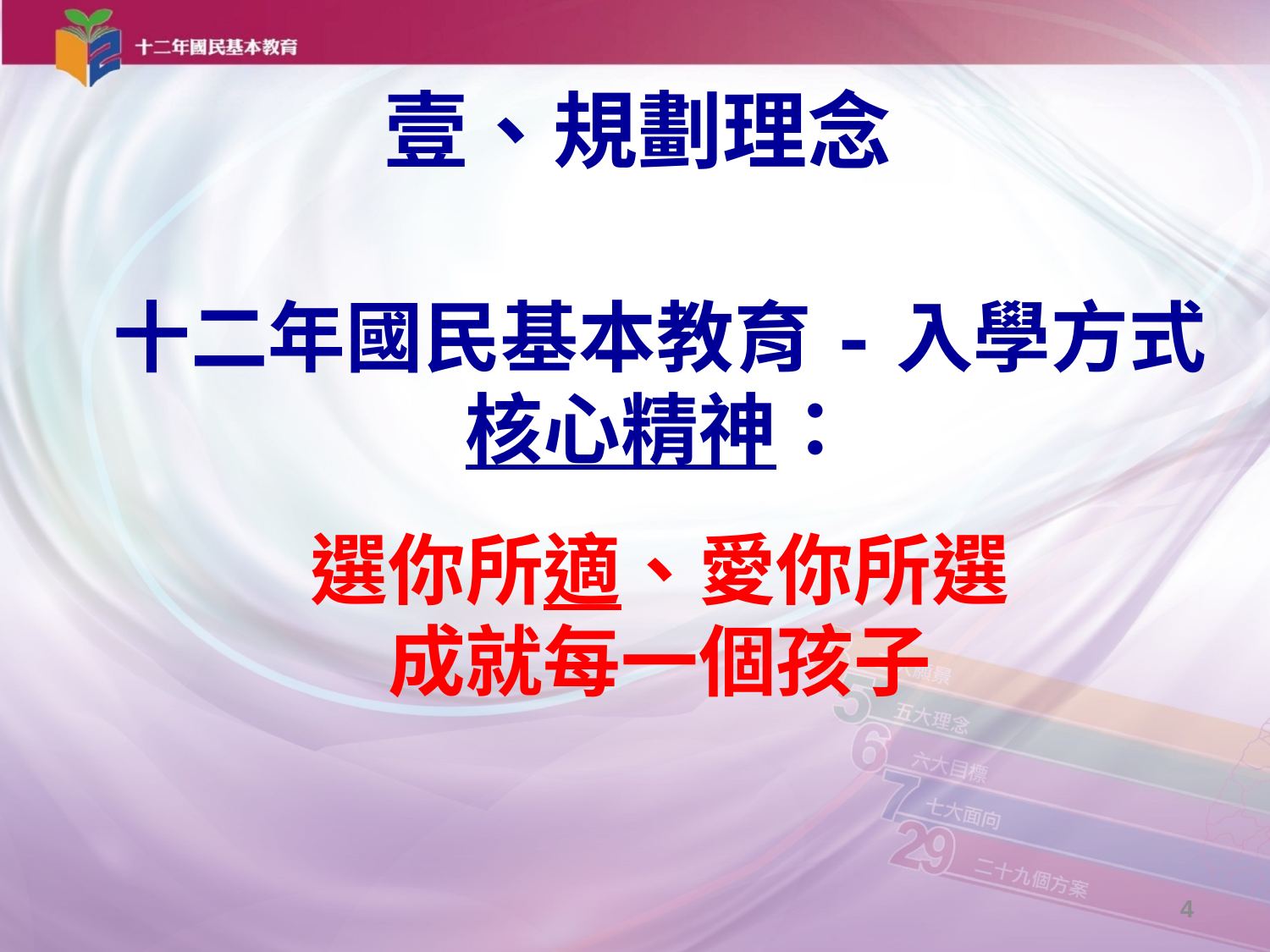

壹、規劃理念
十二年國民基本教育-入學方式
核心精神：
選你所適、愛你所選
成就每一個孩子
4